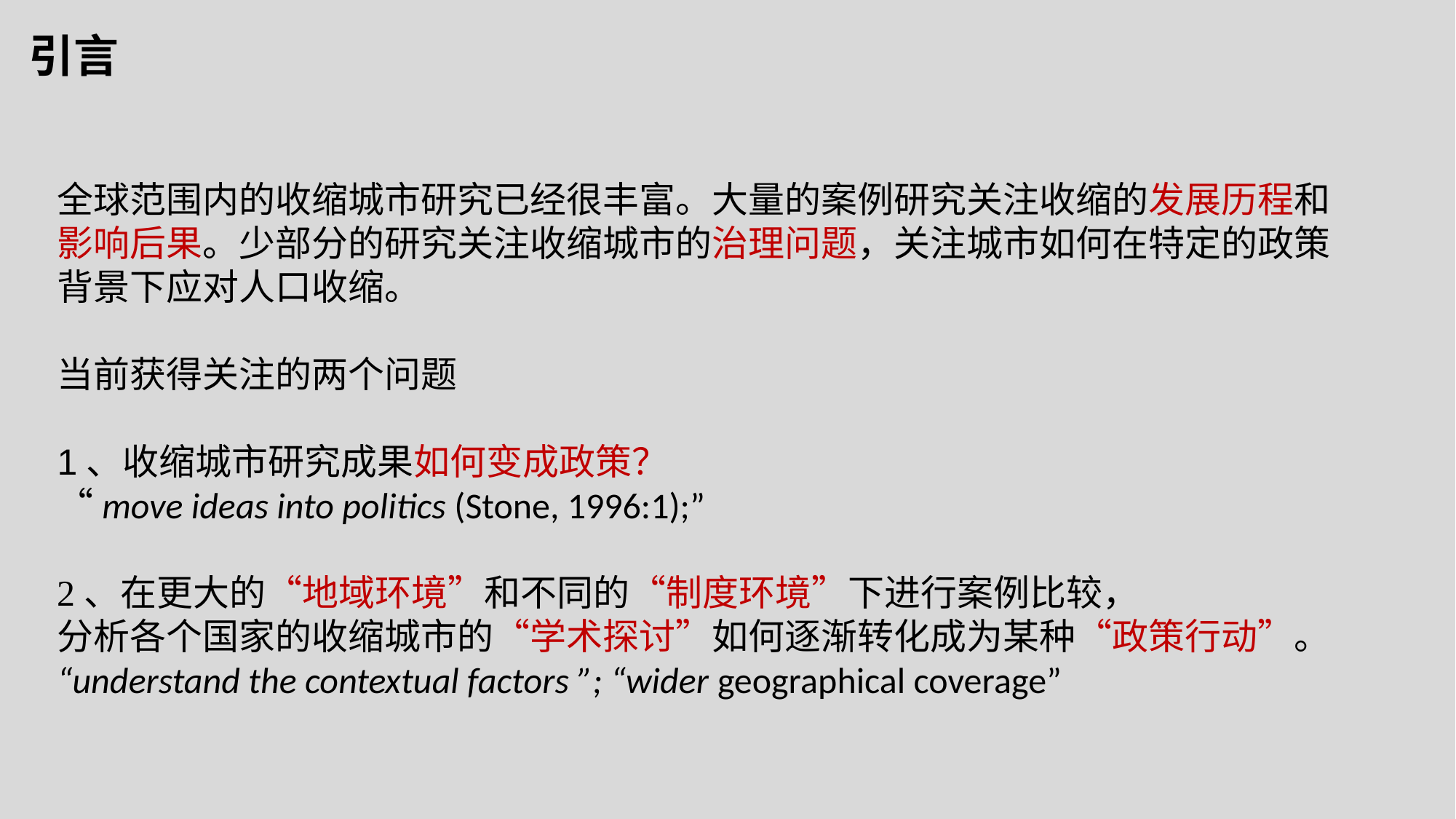

# 引言
全球范围内的收缩城市研究已经很丰富。大量的案例研究关注收缩的发展历程和影响后果。少部分的研究关注收缩城市的治理问题，关注城市如何在特定的政策背景下应对人口收缩。

当前获得关注的两个问题

1、收缩城市研究成果如何变成政策？
“move ideas into politics (Stone, 1996:1);”

2、在更大的“地域环境”和不同的“制度环境”下进行案例比较，
分析各个国家的收缩城市的“学术探讨”如何逐渐转化成为某种“政策行动”。
“understand the contextual factors ”; “wider geographical coverage”